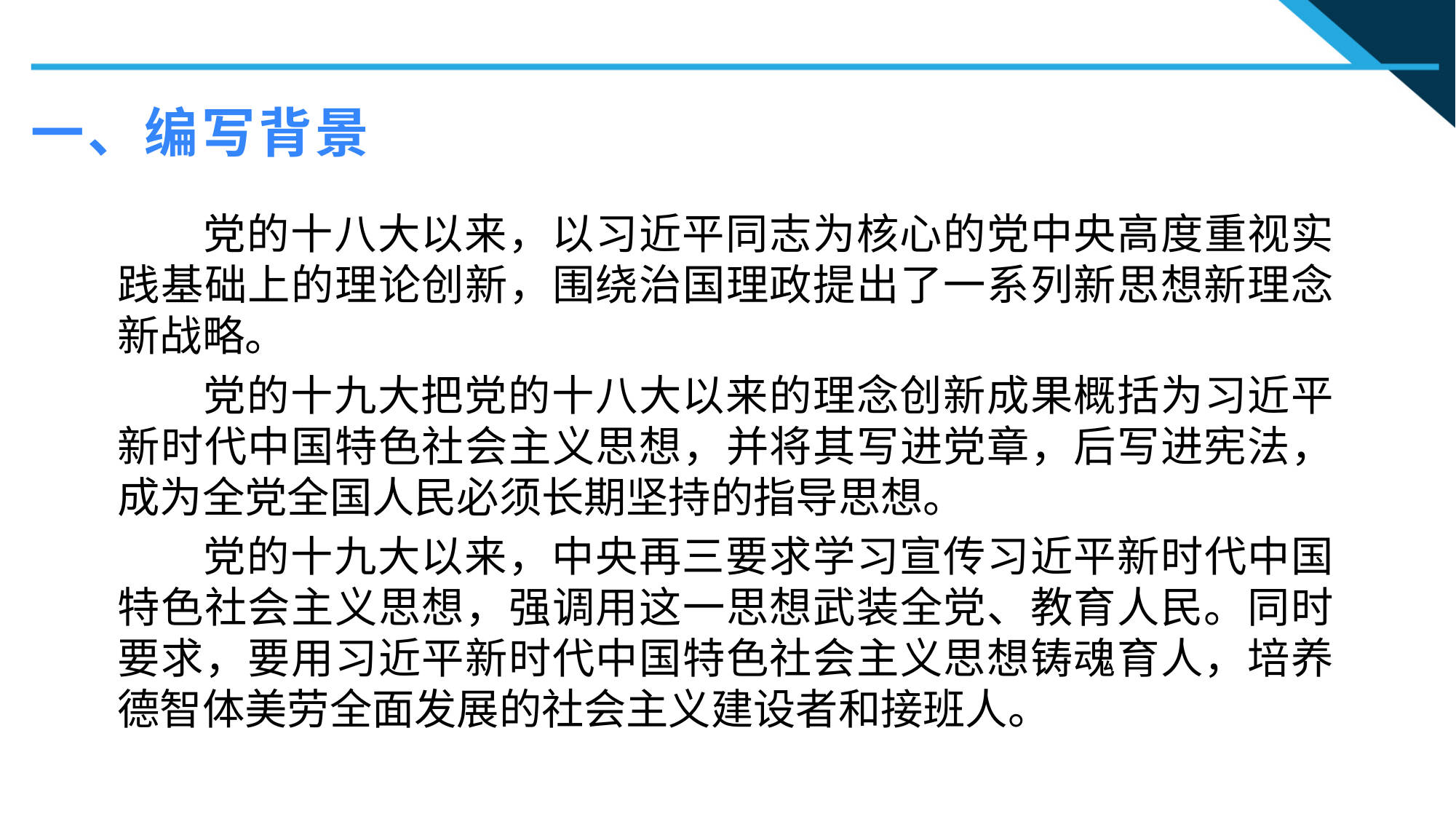

一、编写背景
党的十八大以来，以习近平同志为核心的党中央高度重视实践基础上的理论创新，围绕治国理政提出了一系列新思想新理念新战略。
党的十九大把党的十八大以来的理念创新成果概括为习近平新时代中国特色社会主义思想，并将其写进党章，后写进宪法，成为全党全国人民必须长期坚持的指导思想。
党的十九大以来，中央再三要求学习宣传习近平新时代中国特色社会主义思想，强调用这一思想武装全党、教育人民。同时要求，要用习近平新时代中国特色社会主义思想铸魂育人，培养德智体美劳全面发展的社会主义建设者和接班人。